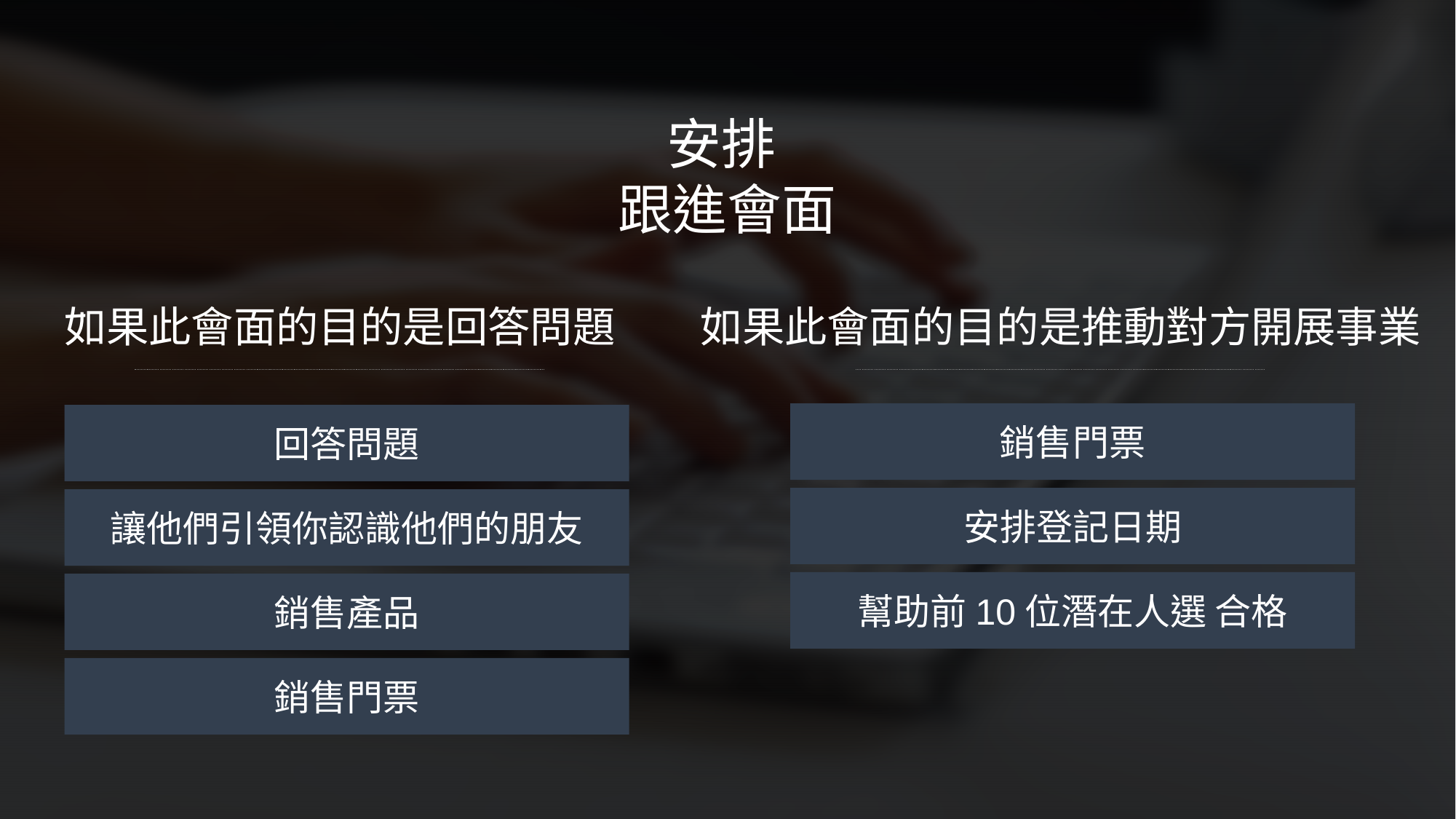

安排
跟進會面
如果此會面的目的是回答問題
如果此會面的目的是推動對方開展事業
銷售門票
回答問題
安排登記日期
讓他們引領你認識他們的朋友
幫助前10位潛在人選 合格
銷售產品
銷售門票